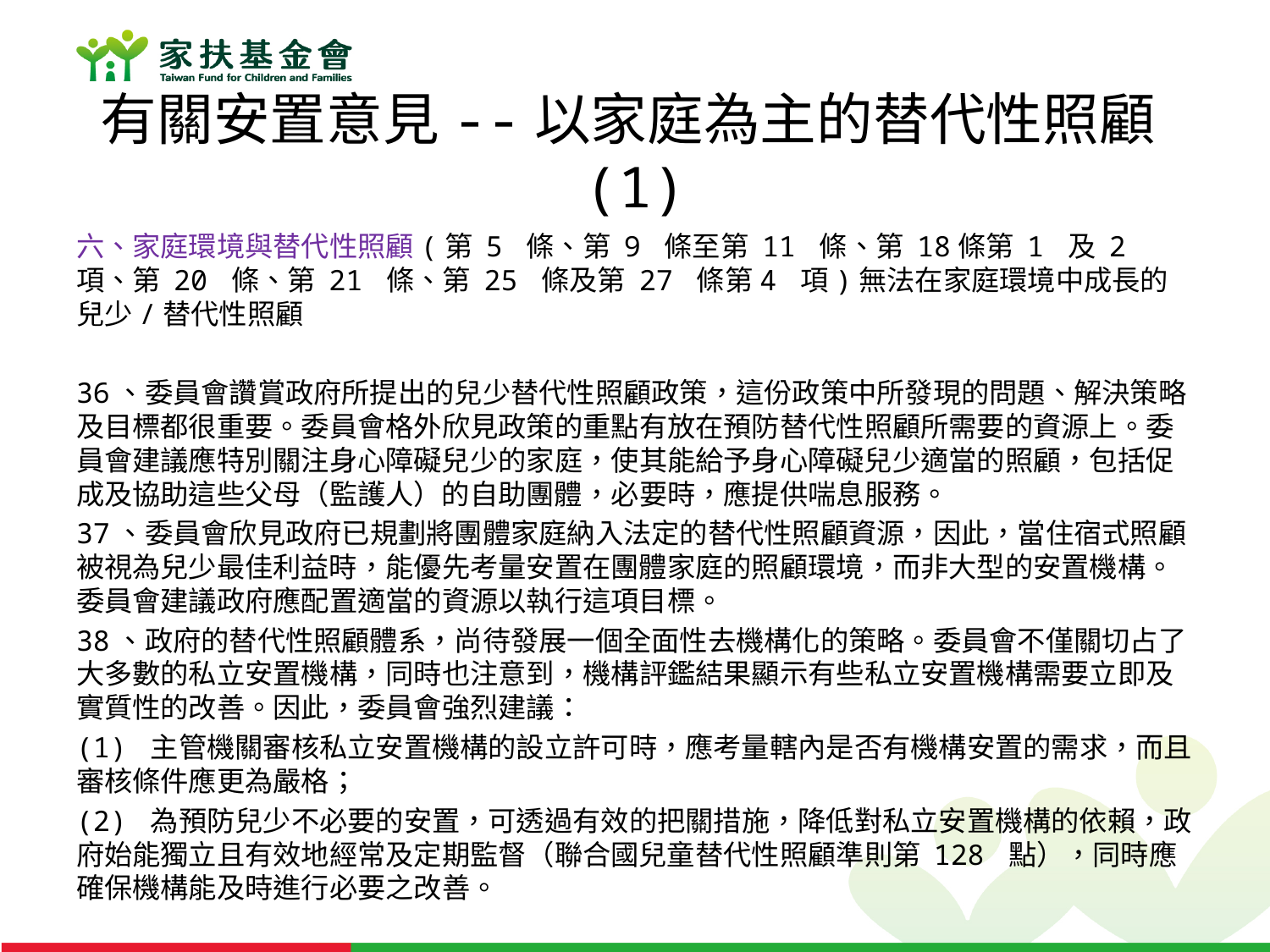

# 有關安置意見--以家庭為主的替代性照顧(1)
六、家庭環境與替代性照顧(第 5 條、第 9 條至第 11 條、第 18條第 1 及 2 項、第 20 條、第 21 條、第 25 條及第 27 條第4 項)無法在家庭環境中成長的兒少/替代性照顧

36、委員會讚賞政府所提出的兒少替代性照顧政策，這份政策中所發現的問題、解決策略及目標都很重要。委員會格外欣見政策的重點有放在預防替代性照顧所需要的資源上。委員會建議應特別關注身心障礙兒少的家庭，使其能給予身心障礙兒少適當的照顧，包括促成及協助這些父母（監護人）的自助團體，必要時，應提供喘息服務。
37、委員會欣見政府已規劃將團體家庭納入法定的替代性照顧資源，因此，當住宿式照顧被視為兒少最佳利益時，能優先考量安置在團體家庭的照顧環境，而非大型的安置機構。委員會建議政府應配置適當的資源以執行這項目標。
38、政府的替代性照顧體系，尚待發展一個全面性去機構化的策略。委員會不僅關切占了大多數的私立安置機構，同時也注意到，機構評鑑結果顯示有些私立安置機構需要立即及實質性的改善。因此，委員會強烈建議：
(1) 主管機關審核私立安置機構的設立許可時，應考量轄內是否有機構安置的需求，而且審核條件應更為嚴格；
(2) 為預防兒少不必要的安置，可透過有效的把關措施，降低對私立安置機構的依賴，政府始能獨立且有效地經常及定期監督（聯合國兒童替代性照顧準則第 128 點），同時應確保機構能及時進行必要之改善。